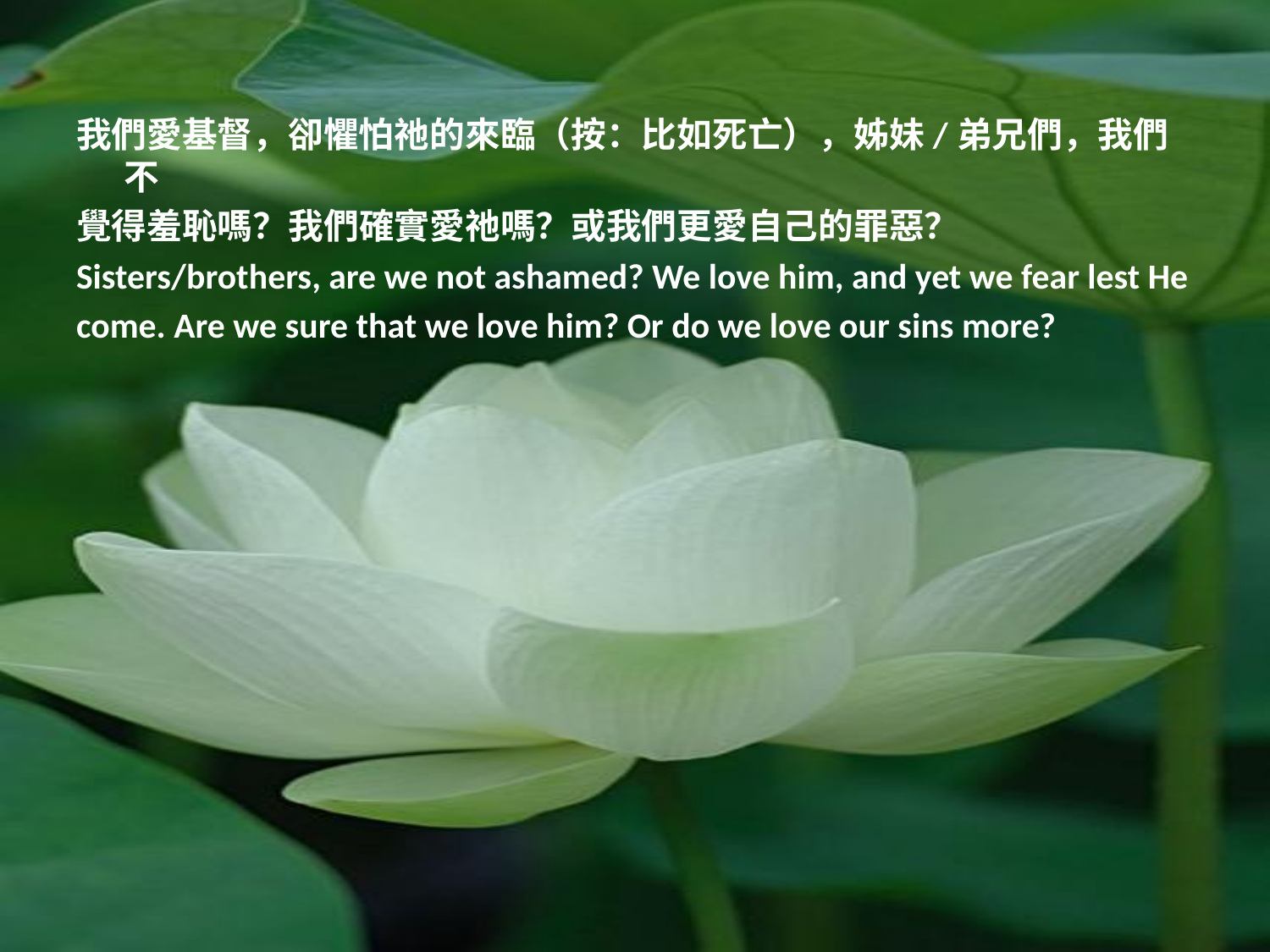

我們愛基督，卻懼怕祂的來臨（按：比如死亡），姊妹/弟兄們，我們不
覺得羞恥嗎？我們確實愛祂嗎？或我們更愛自己的罪惡？
Sisters/brothers, are we not ashamed? We love him, and yet we fear lest He
come. Are we sure that we love him? Or do we love our sins more?